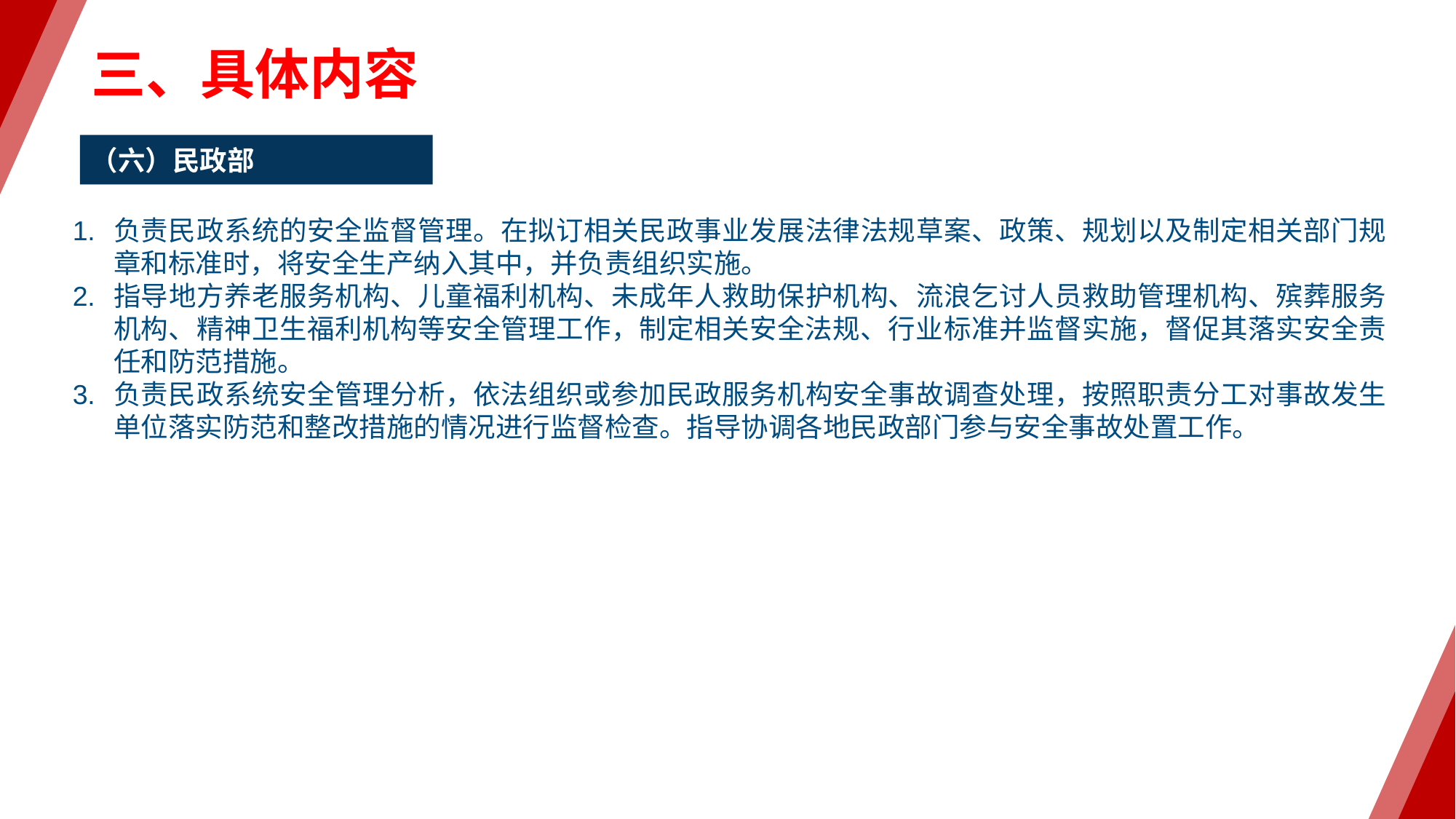

三、具体内容
（六）民政部
负责民政系统的安全监督管理。在拟订相关民政事业发展法律法规草案、政策、规划以及制定相关部门规章和标准时，将安全生产纳入其中，并负责组织实施。
指导地方养老服务机构、儿童福利机构、未成年人救助保护机构、流浪乞讨人员救助管理机构、殡葬服务机构、精神卫生福利机构等安全管理工作，制定相关安全法规、行业标准并监督实施，督促其落实安全责任和防范措施。
负责民政系统安全管理分析，依法组织或参加民政服务机构安全事故调查处理，按照职责分工对事故发生单位落实防范和整改措施的情况进行监督检查。指导协调各地民政部门参与安全事故处置工作。